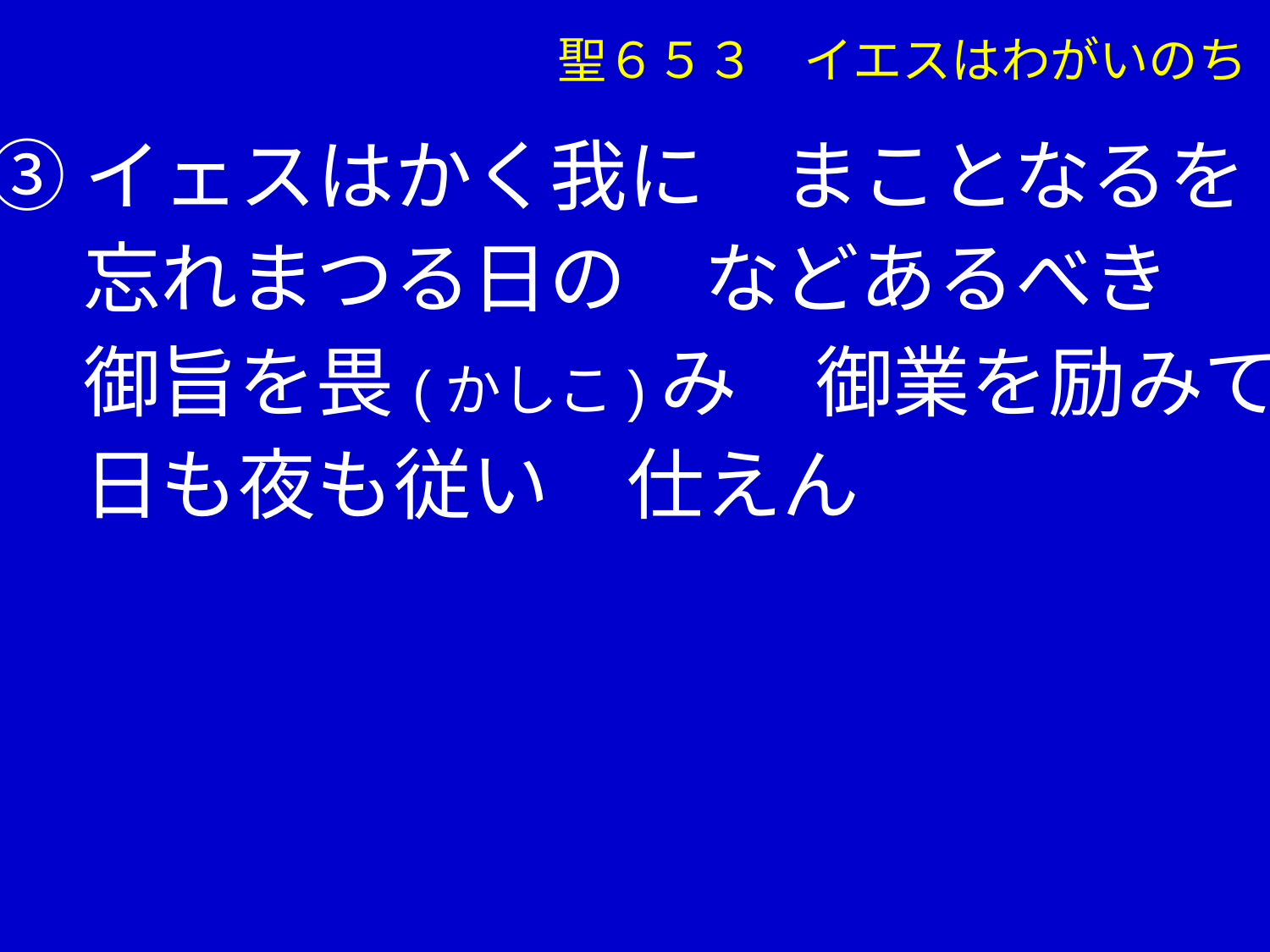

聖６５３　イエスはわがいのち
③イェスはかく我に　まことなるを
　 忘れまつる日の　などあるべき
　 御旨を畏(かしこ)み　御業を励みて
　 日も夜も従い　仕えん